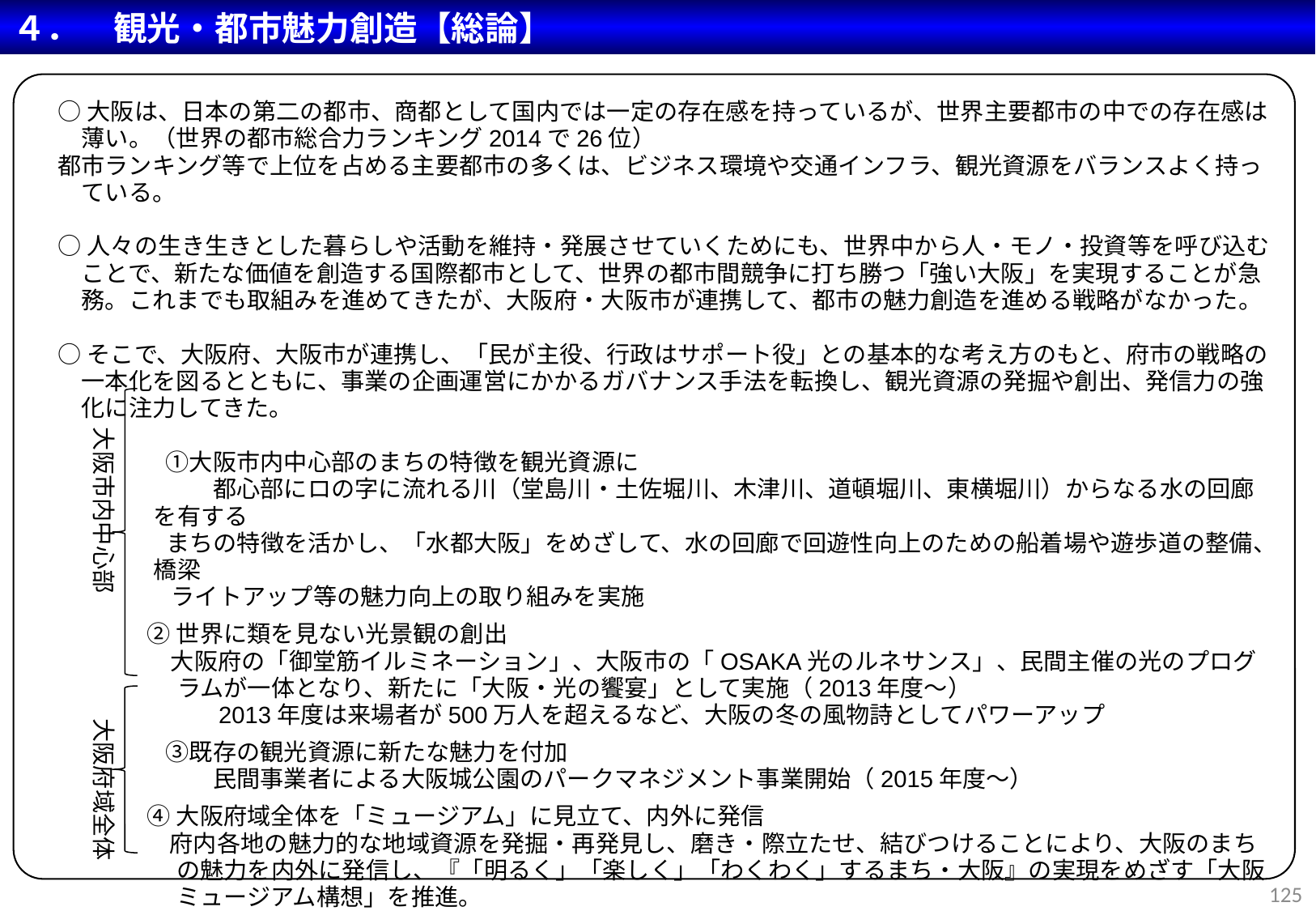

４．　観光・都市魅力創造【総論】

○大阪は、日本の第二の都市、商都として国内では一定の存在感を持っているが、世界主要都市の中での存在感は薄い。（世界の都市総合力ランキング2014で26位）
都市ランキング等で上位を占める主要都市の多くは、ビジネス環境や交通インフラ、観光資源をバランスよく持っている。

○人々の生き生きとした暮らしや活動を維持・発展させていくためにも、世界中から人・モノ・投資等を呼び込むことで、新たな価値を創造する国際都市として、世界の都市間競争に打ち勝つ「強い大阪」を実現することが急務。これまでも取組みを進めてきたが、大阪府・大阪市が連携して、都市の魅力創造を進める戦略がなかった。

○そこで、大阪府、大阪市が連携し、「民が主役、行政はサポート役」との基本的な考え方のもと、府市の戦略の一本化を図るとともに、事業の企画運営にかかるガバナンス手法を転換し、観光資源の発掘や創出、発信力の強化に注力してきた。

　　①大阪市内中心部のまちの特徴を観光資源に
　　　　都心部にロの字に流れる川（堂島川・土佐堀川、木津川、道頓堀川、東横堀川）からなる水の回廊を有する
        まちの特徴を活かし、「水都大阪」をめざして、水の回廊で回遊性向上のための船着場や遊歩道の整備、橋梁
         ライトアップ等の魅力向上の取り組みを実施
②世界に類を見ない光景観の創出
大阪府の「御堂筋イルミネーション」、大阪市の「OSAKA光のルネサンス」、民間主催の光のプログラムが一体となり、新たに「大阪・光の饗宴」として実施（2013年度～）
　　　　2013年度は来場者が500万人を超えるなど、大阪の冬の風物詩としてパワーアップ
　　③既存の観光資源に新たな魅力を付加
　　　　民間事業者による大阪城公園のパークマネジメント事業開始（2015年度～）
④大阪府域全体を「ミュージアム」に見立て、内外に発信
府内各地の魅力的な地域資源を発掘・再発見し、磨き・際立たせ、結びつけることにより、大阪のまちの魅力を内外に発信し、『「明るく」「楽しく」「わくわく」するまち・大阪』の実現をめざす「大阪ミュージアム構想」を推進。
 ⑤オール大阪で観光プロモーション推進体制を構築
　　　　「大阪観光局」を府・市・経済界で設置し、民間の観光のプロ人材による観光プロモーションを実施

大阪市内中心部

大阪府域全体
125